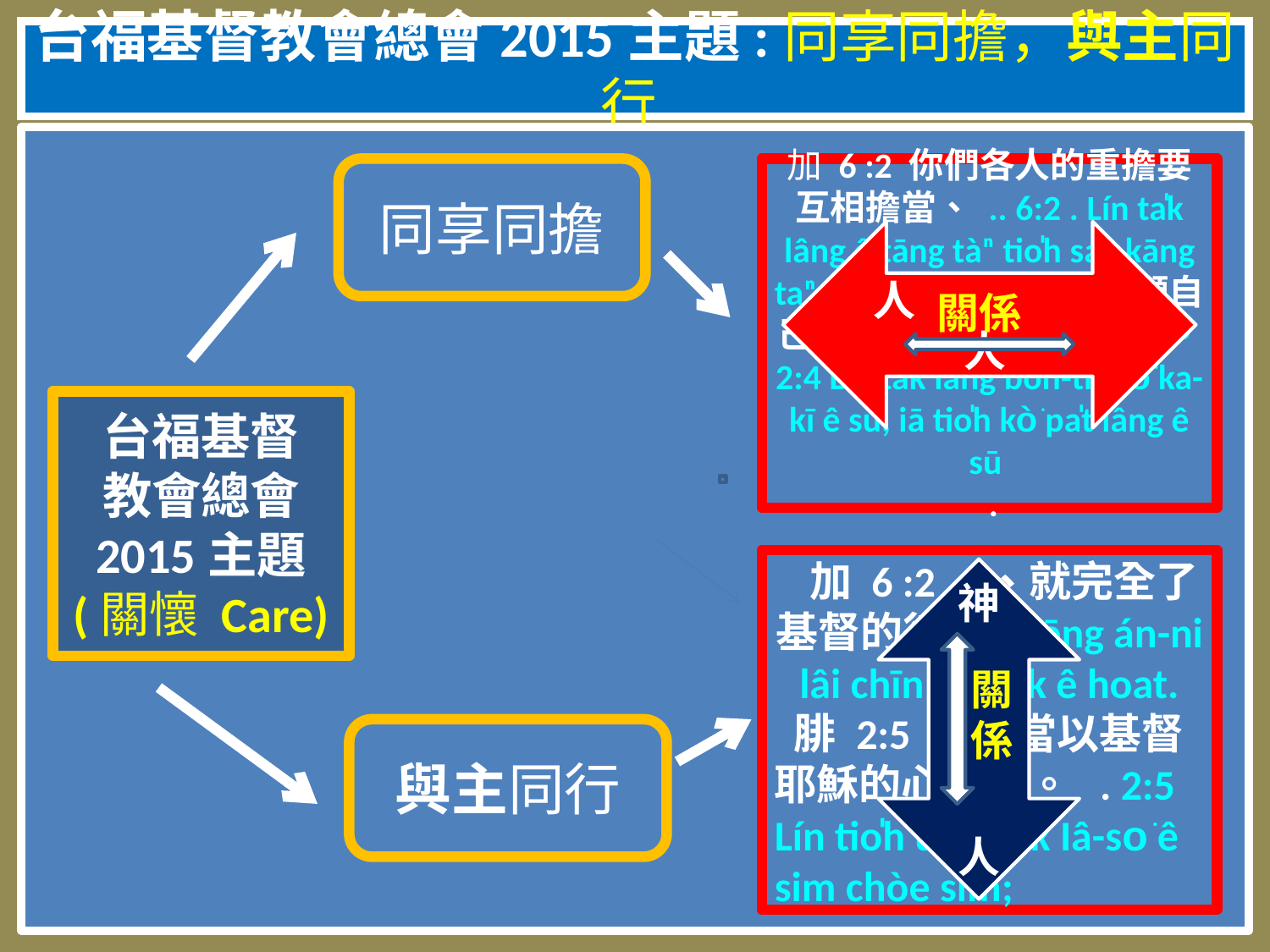

# 台福基督教會總會2015主題:同享同擔，與主同行

同享同擔
加 6 :2 你們各人的重擔要互相擔當、 .. 6:2 . Lín ta̍k lâng ê tāng tàⁿ tio̍h saⁿ-kāng taⁿ; 腓 2:4 各人不要單顧自己的事、也要顧別人的事。 2:4 Lín ta̍k lâng bo̍h-tit kò͘ ka-kī ê sū, iā tio̍h kò͘ pa̍t lâng ê sū
 .
人                     人
關係

台福基督
教會總會
2015主題
(關懷 Care)

  加 6 :2  ..、就完全了基督的律法。ēng án-ni lâi chīn  Ki-tok ê hoat.
 腓 2:5 你們當以基督耶穌的心為心。  . 2:5 Lín tio̍h ū Ki-tok Iâ-so͘ ê sim chòe sim;

神

人

關
係
與主同行